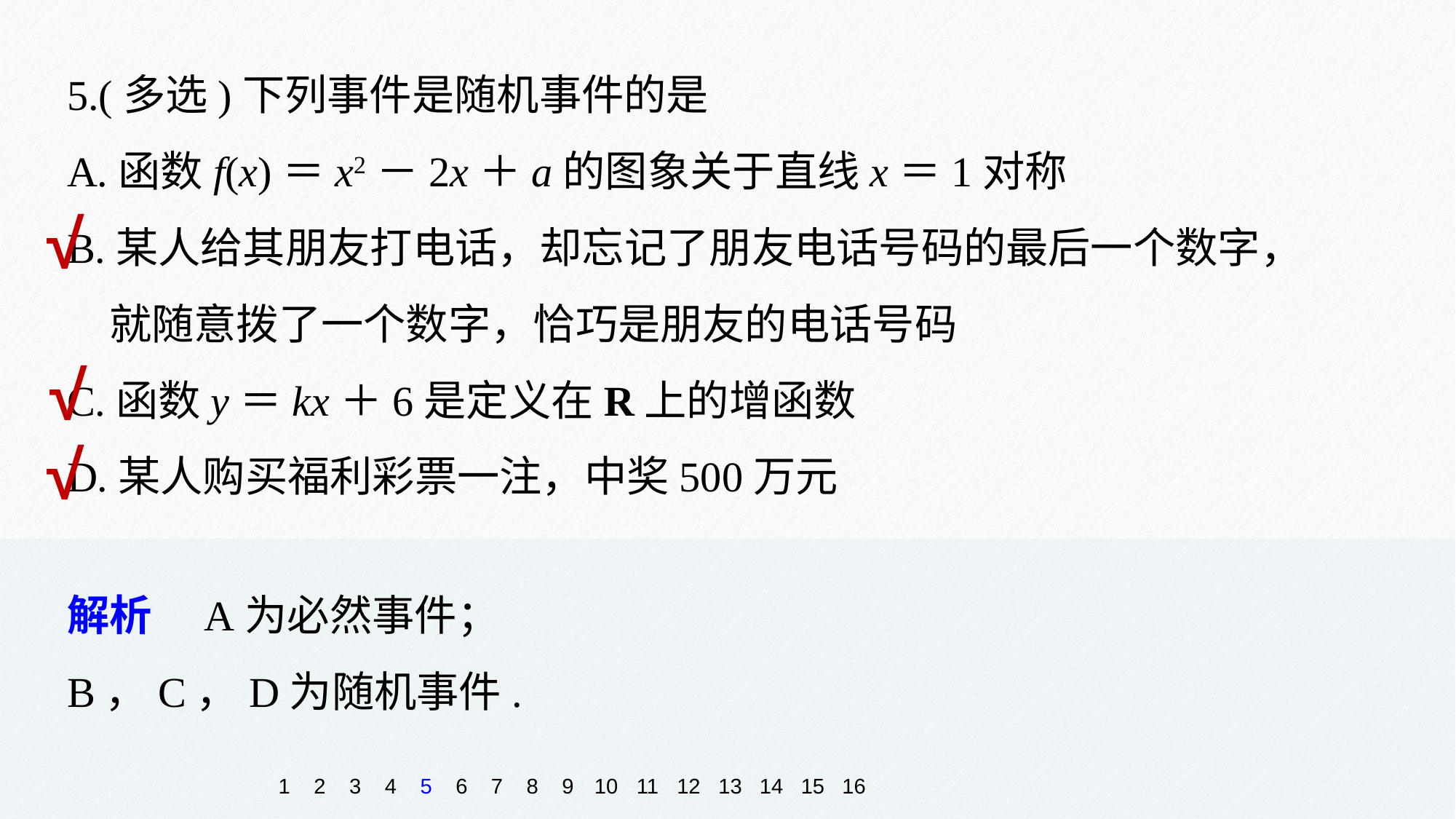

5.(多选)下列事件是随机事件的是
A.函数f(x)＝x2－2x＋a的图象关于直线x＝1对称
B.某人给其朋友打电话，却忘记了朋友电话号码的最后一个数字，
　就随意拨了一个数字，恰巧是朋友的电话号码
C.函数y＝kx＋6是定义在R上的增函数
D.某人购买福利彩票一注，中奖500万元
√
√
√
解析　A为必然事件；
B，C，D为随机事件.
1
2
3
4
5
6
7
8
9
10
11
12
13
14
15
16